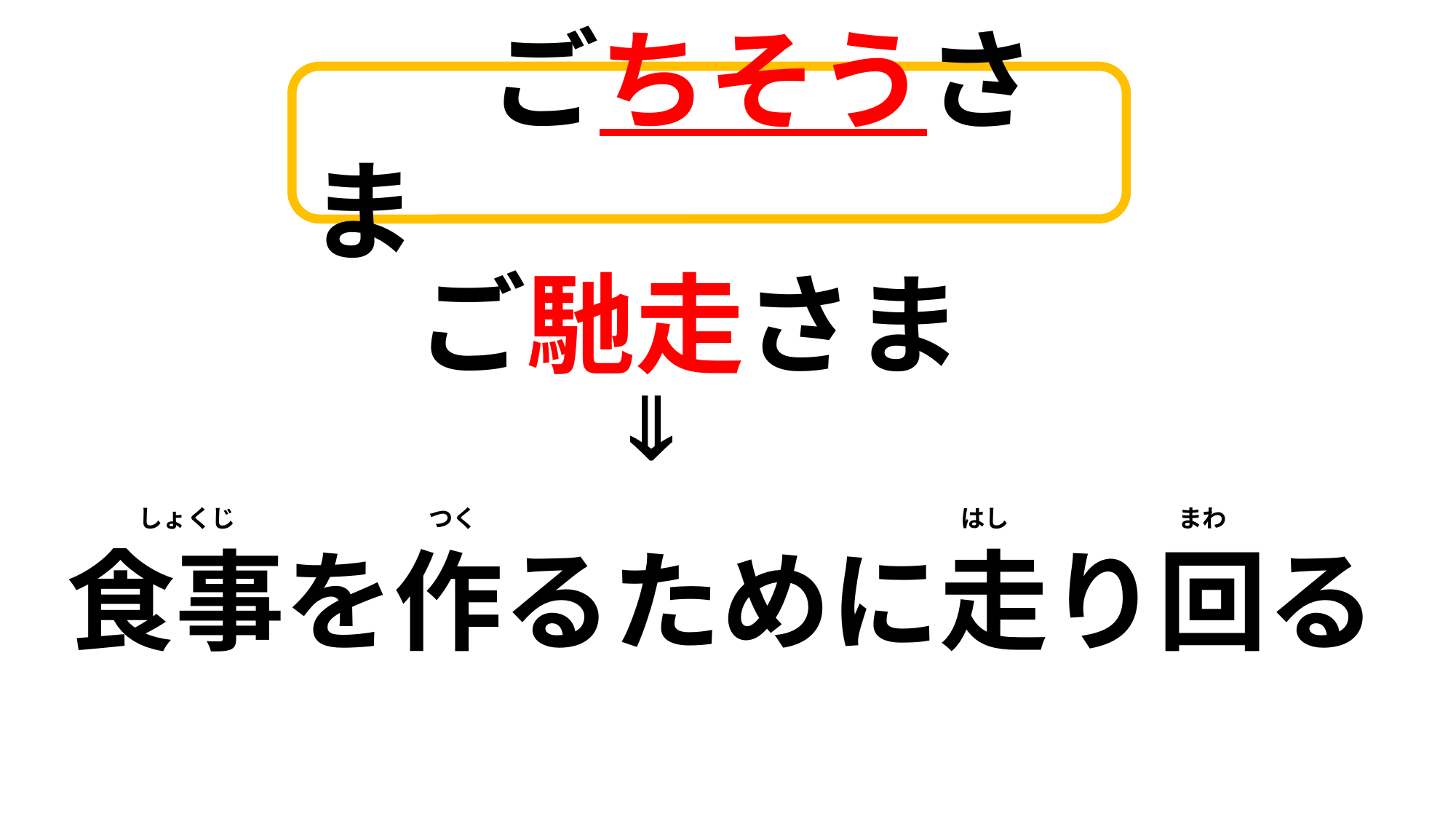

ごちそうさま
ご馳走さま
⇑
　　　しょくじ　　　　　　　　つく　　　　　　　　　　　　　　　　　　　　はし　　　　　　　まわ
食事を作るために走り回る